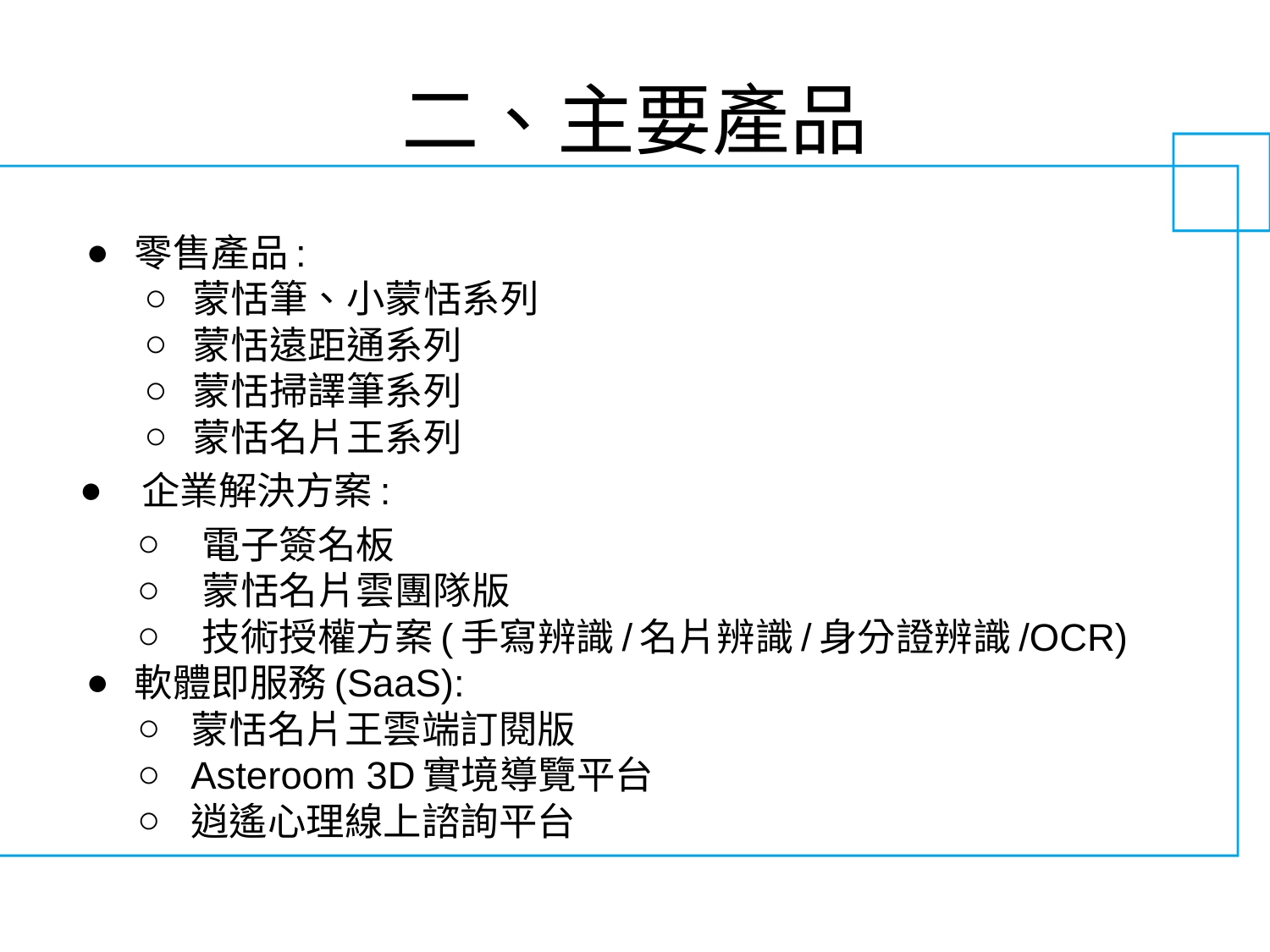

# 二、主要產品
零售產品:
蒙恬筆、小蒙恬系列
蒙恬遠距通系列
蒙恬掃譯筆系列
蒙恬名片王系列
企業解決方案:
電子簽名板
蒙恬名片雲團隊版
技術授權方案(手寫辨識/名片辨識/身分證辨識/OCR)
軟體即服務(SaaS):
蒙恬名片王雲端訂閱版
Asteroom 3D實境導覽平台
逍遙心理線上諮詢平台